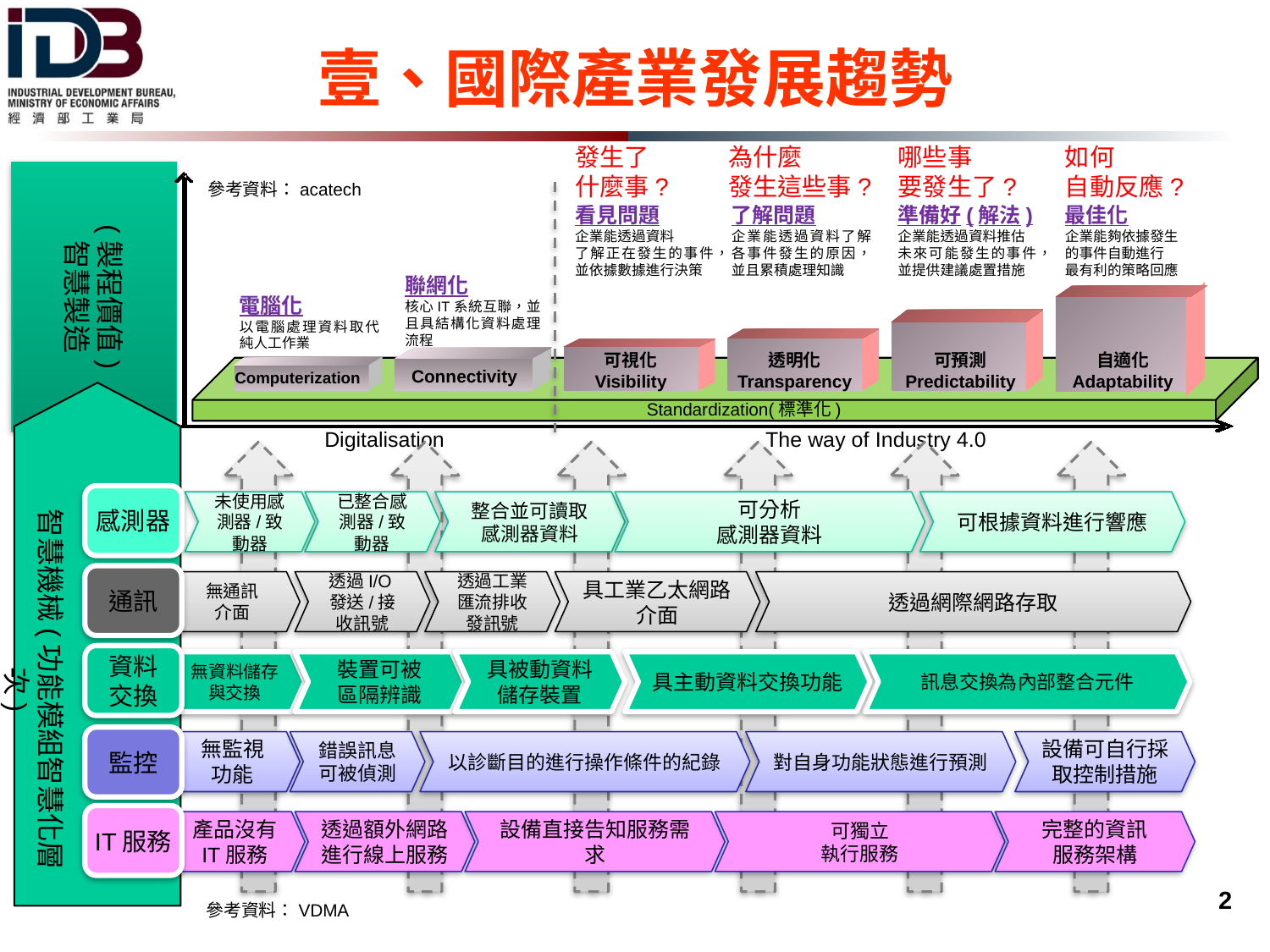

# 壹、國際產業發展趨勢
發生了
什麼事?
為什麼
發生這些事?
哪些事
要發生了?
如何
自動反應?
(製程價值)
智慧製造

參考資料：acatech
看見問題
企業能透過資料
了解正在發生的事件，並依據數據進行決策
了解問題
企業能透過資料了解各事件發生的原因，並且累積處理知識
準備好(解法)
企業能透過資料推估
未來可能發生的事件，
並提供建議處置措施
最佳化
企業能夠依據發生
的事件自動進行
最有利的策略回應
聯網化
核心IT系統互聯，並且具結構化資料處理流程

電腦化
以電腦處理資料取代純人工作業

可視化
Visibility
透明化
Transparency
可預測
Predictability
自適化
Adaptability

Connectivity
Computerization
Standardization(標準化)

Digitalisation
The way of Industry 4.0

智慧機械(功能模組智慧化層次)
感測器
未使用感測器/致動器
已整合感測器/致動器
整合並可讀取
感測器資料
可分析
感測器資料
可根據資料進行響應

通訊
無通訊
介面
透過I/O發送/接收訊號
透過工業匯流排收發訊號
具工業乙太網路介面
透過網際網路存取
資料
交換
無資料儲存與交換
裝置可被
區隔辨識
具被動資料儲存裝置
具主動資料交換功能
訊息交換為內部整合元件
監控
無監視功能
錯誤訊息可被偵測
以診斷目的進行操作條件的紀錄
對自身功能狀態進行預測
設備可自行採取控制措施
IT服務
產品沒有
IT服務
透過額外網路進行線上服務
設備直接告知服務需求
可獨立
執行服務
完整的資訊
服務架構
 2
參考資料：VDMA